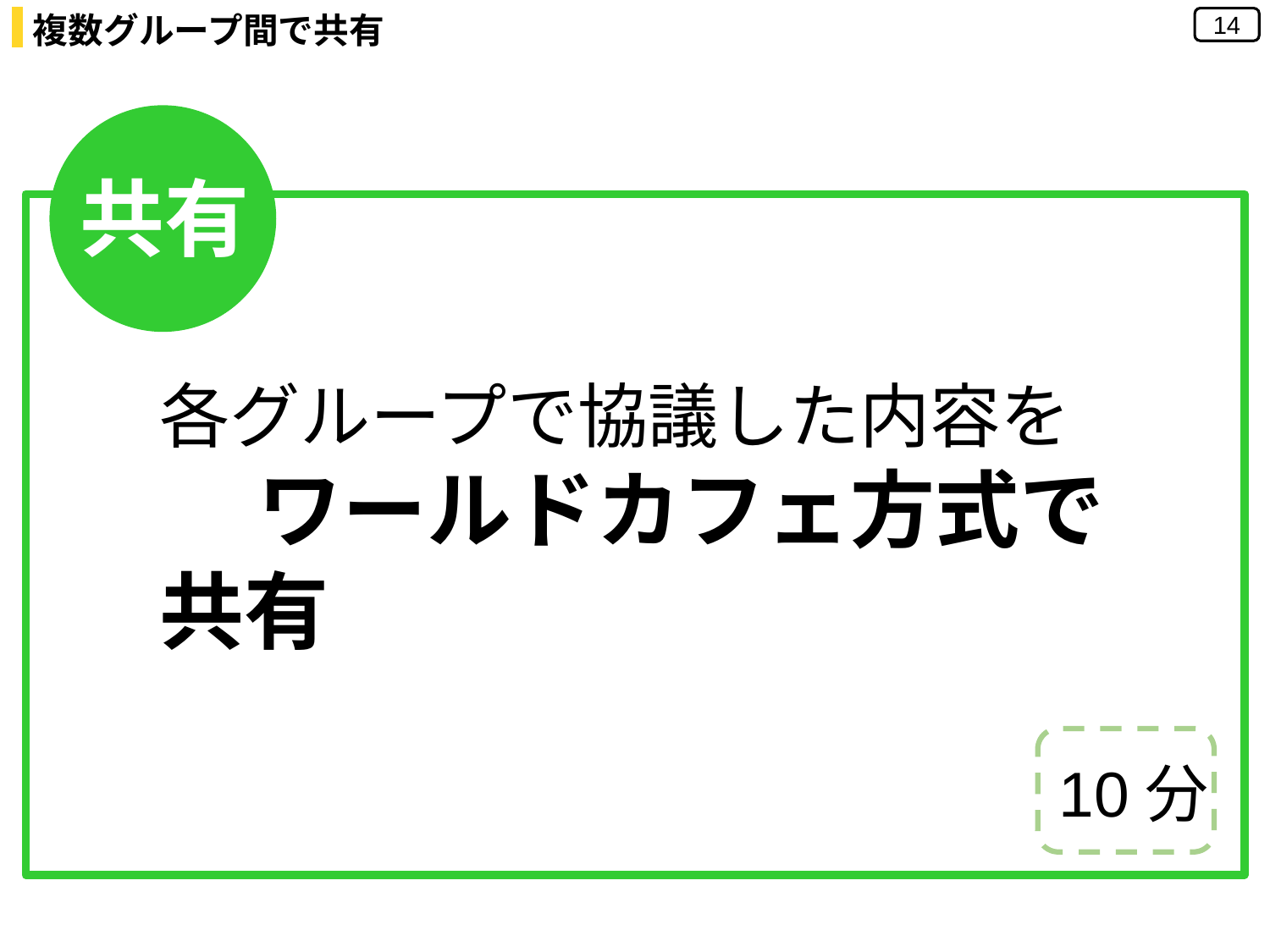

複数グループ間で共有
14

共有

各グループで協議した内容を
　　ワールドカフェ方式で共有

10分